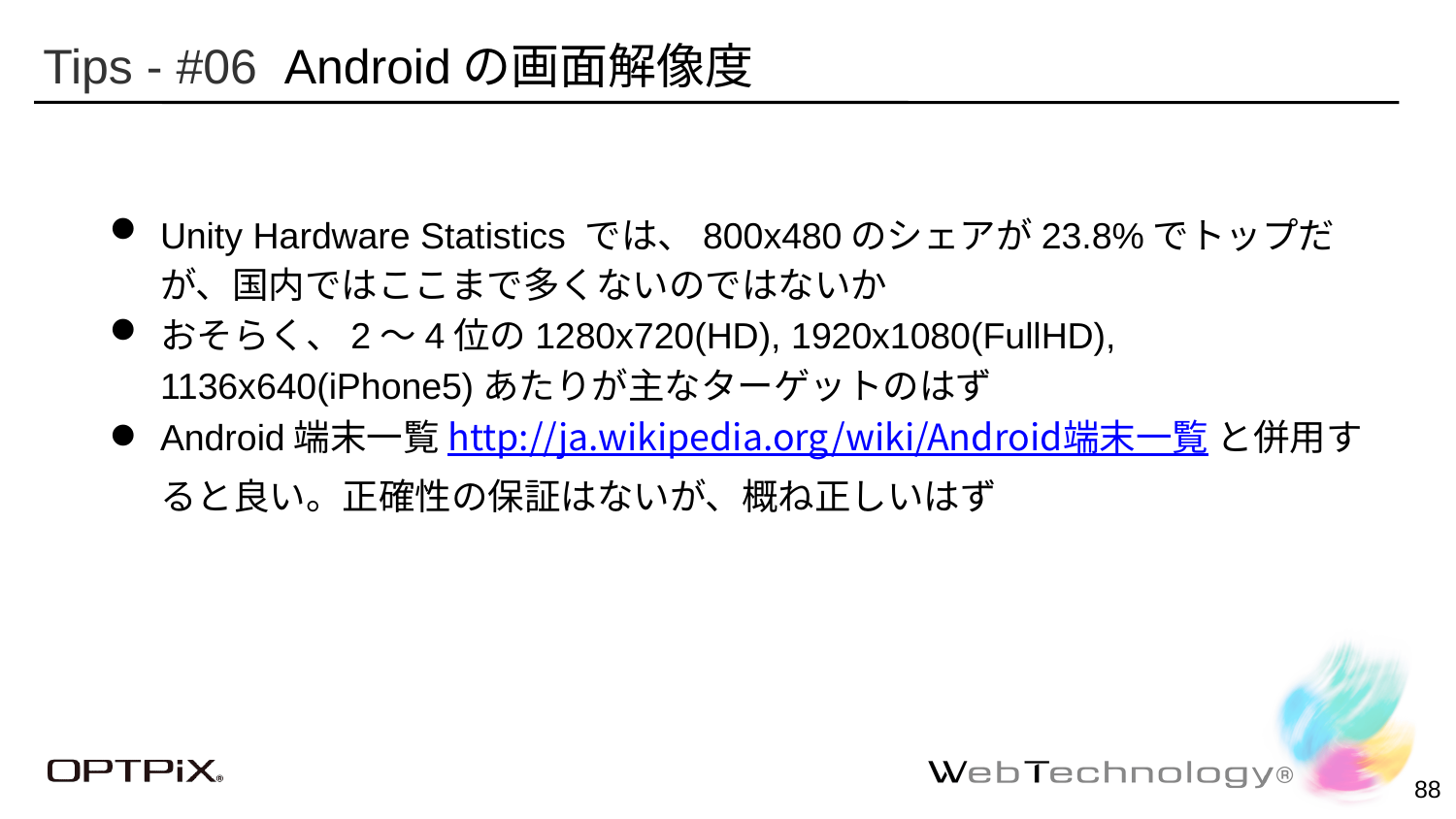

Tips - #06  Androidの画面解像度
Unity Hardware Statistics では、800x480のシェアが23.8%でトップだが、国内ではここまで多くないのではないか
おそらく、2～4位の1280x720(HD), 1920x1080(FullHD), 1136x640(iPhone5)あたりが主なターゲットのはず
Android端末一覧 http://ja.wikipedia.org/wiki/Android端末一覧 と併用すると良い。正確性の保証はないが、概ね正しいはず
88